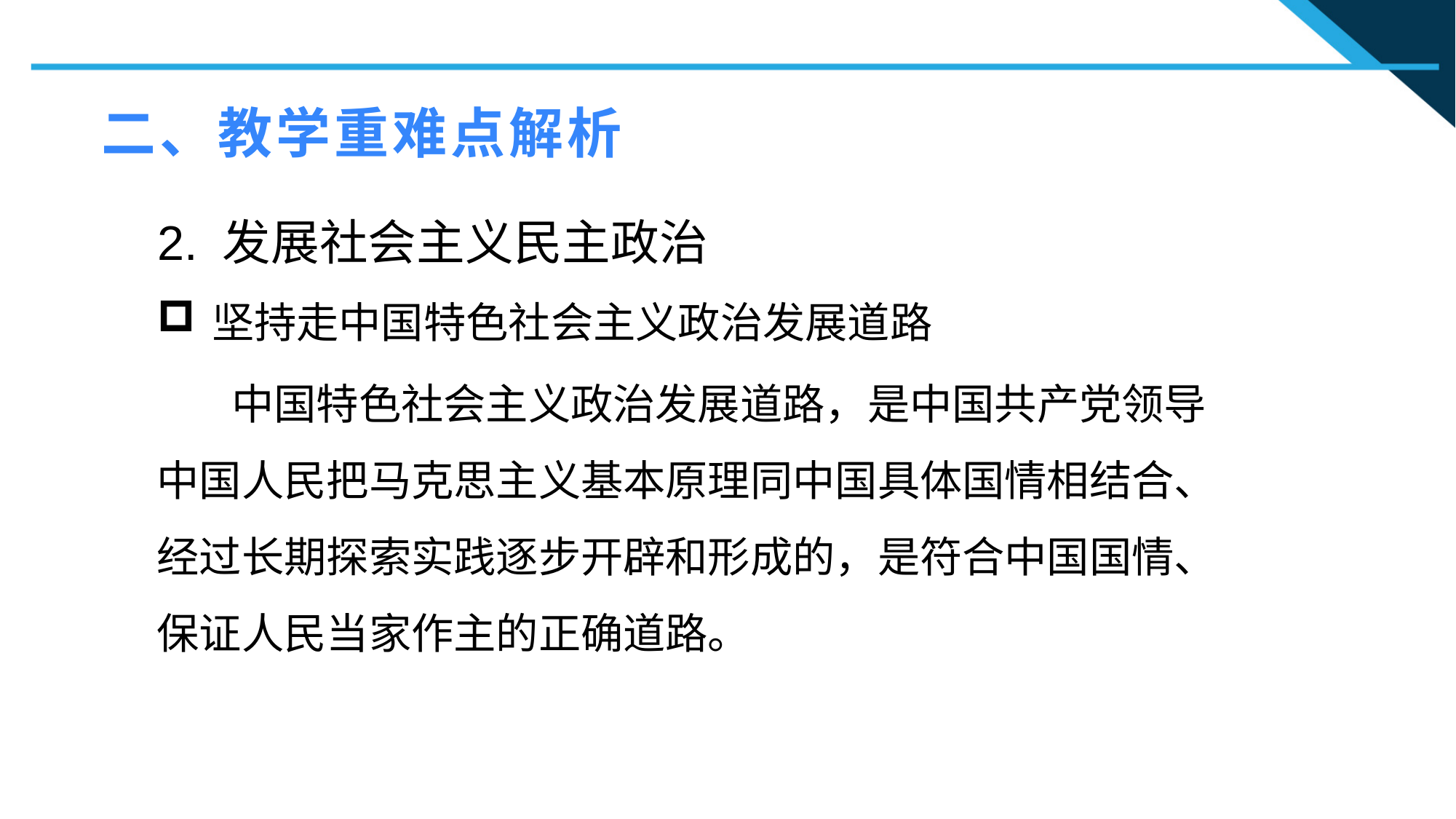

二、教学重难点解析
2. 发展社会主义民主政治
坚持走中国特色社会主义政治发展道路
1
           中国特色社会主义政治发展道路，是中国共产党领导中国人民把马克思主义基本原理同中国具体国情相结合、经过长期探索实践逐步开辟和形成的，是符合中国国情、保证人民当家作主的正确道路。
2
2
n